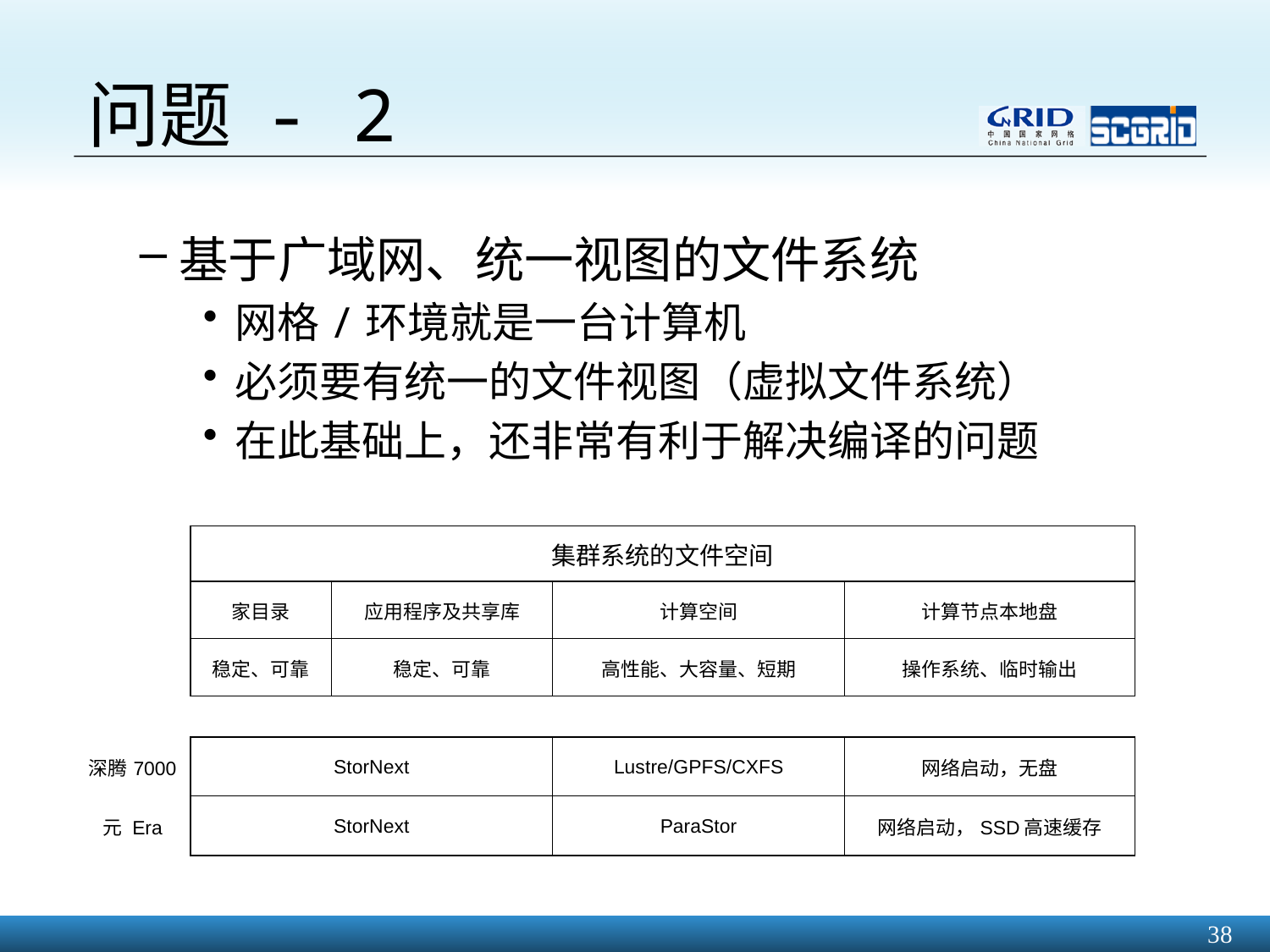

# 问题 - 2
基于广域网、统一视图的文件系统
网格/环境就是一台计算机
必须要有统一的文件视图（虚拟文件系统）
在此基础上，还非常有利于解决编译的问题
|  | 集群系统的文件空间 |  |  |  |
| --- | --- | --- | --- | --- |
|  | 家目录 | 应用程序及共享库 | 计算空间 | 计算节点本地盘 |
|  | 稳定、可靠 | 稳定、可靠 | 高性能、大容量、短期 | 操作系统、临时输出 |
|  |  |  |  |  |
| 深腾7000 | StorNext |  | Lustre/GPFS/CXFS | 网络启动，无盘 |
| 元 Era | StorNext |  | ParaStor | 网络启动，SSD高速缓存 |